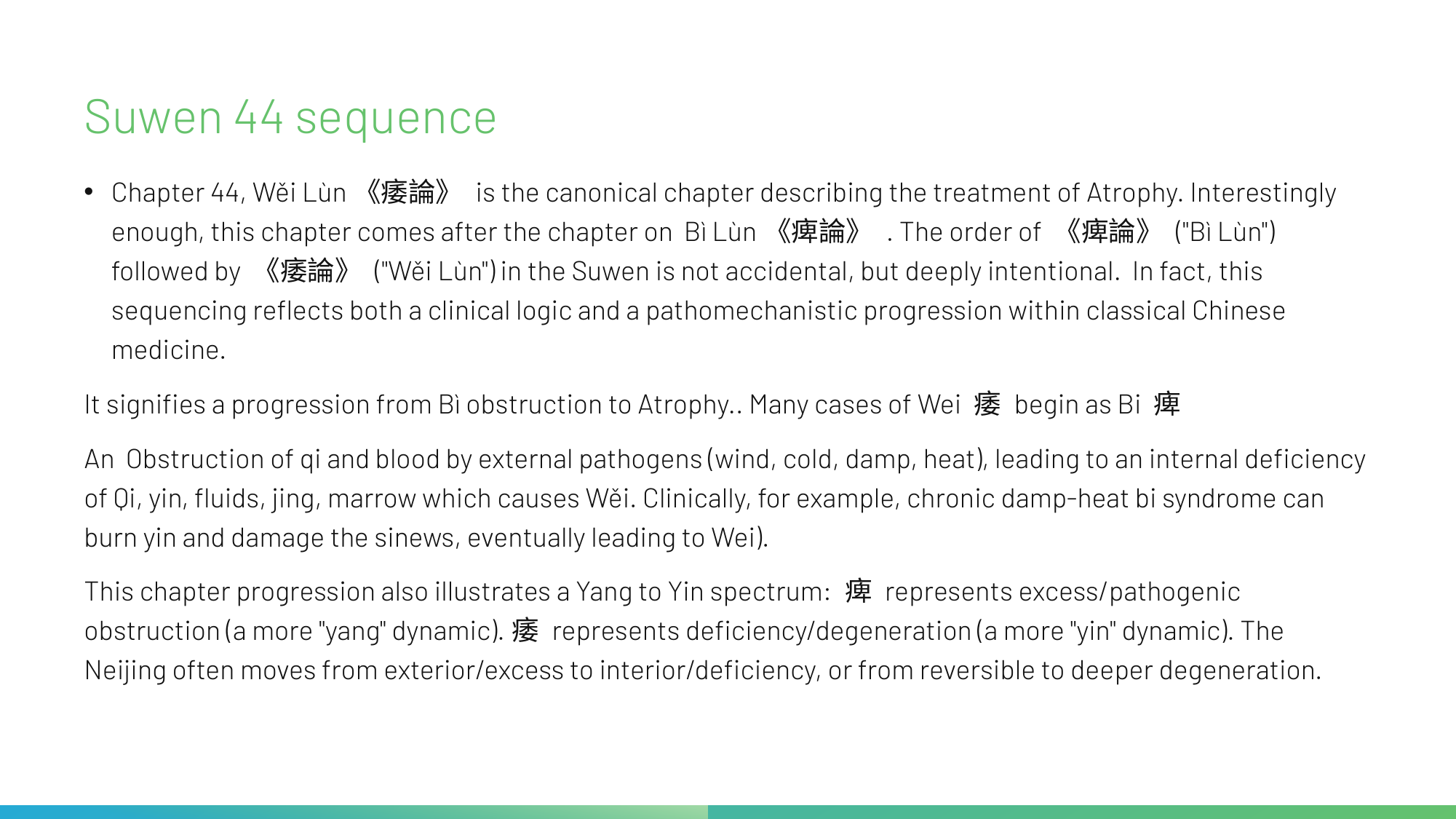

# Suwen 44 sequence
Chapter 44, Wěi Lùn《痿論》 is the canonical chapter describing the treatment of Atrophy. Interestingly enough, this chapter comes after the chapter on  Bì Lùn《痺論》 . The order of 《痺論》 ("Bì Lùn") followed by 《痿論》 ("Wěi Lùn") in the Suwen is not accidental, but deeply intentional.  In fact, this sequencing reflects both a clinical logic and a pathomechanistic progression within classical Chinese medicine.
It signifies a progression from Bì obstruction to Atrophy.. Many cases of Wei 痿 begin as Bi 痺
An  Obstruction of qi and blood by external pathogens (wind, cold, damp, heat), leading to an internal deficiency of Qi, yin, fluids, jing, marrow which causes Wěi. Clinically, for example, chronic damp-heat bi syndrome can burn yin and damage the sinews, eventually leading to Wei).
This chapter progression also illustrates a Yang to Yin spectrum: 痺 represents excess/pathogenic obstruction (a more "yang" dynamic).痿 represents deficiency/degeneration (a more "yin" dynamic). The Neijing often moves from exterior/excess to interior/deficiency, or from reversible to deeper degeneration.